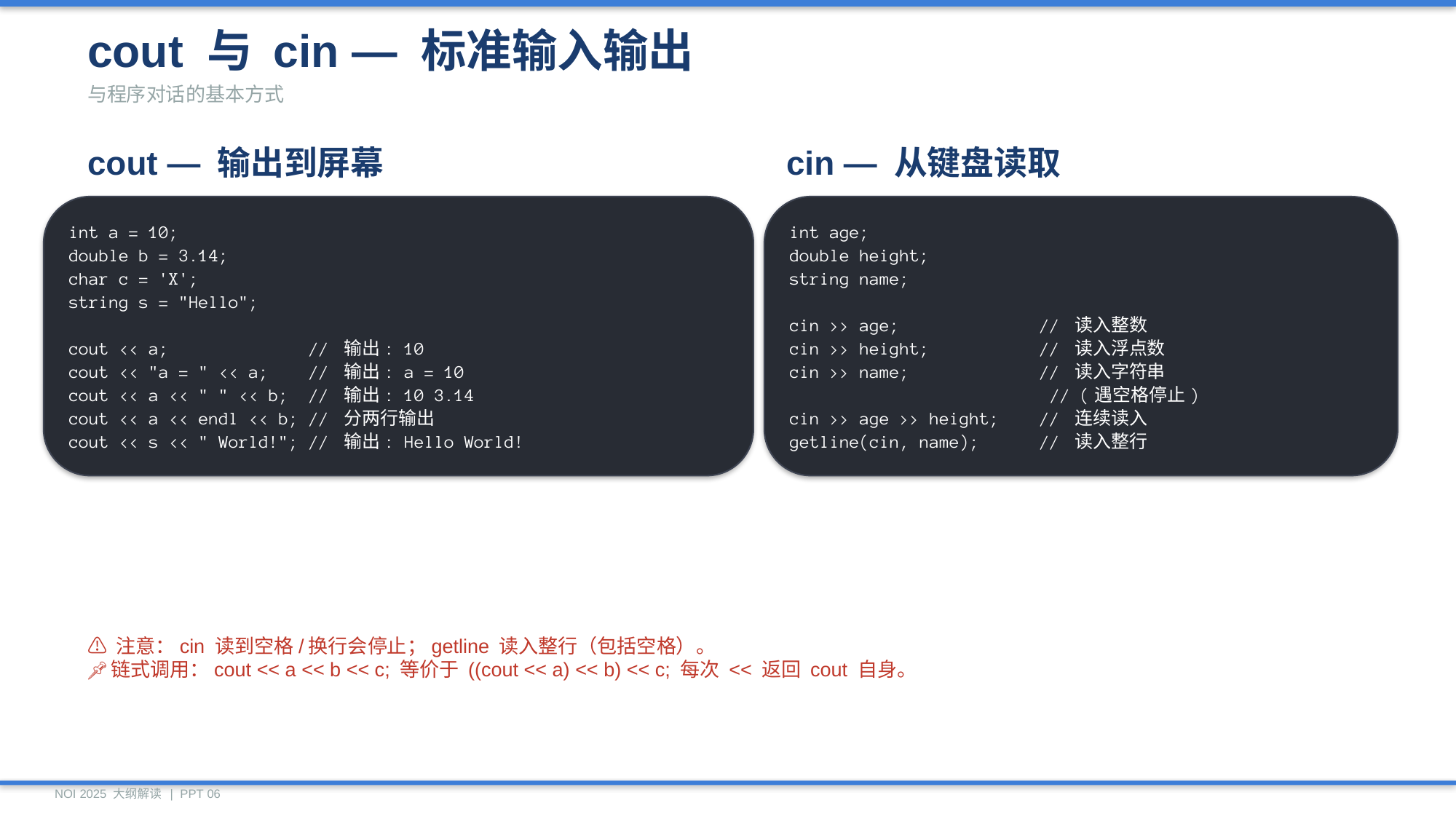

cout 与 cin — 标准输入输出
与程序对话的基本方式
cout — 输出到屏幕
cin — 从键盘读取
int a = 10;
double b = 3.14;
char c = 'X';
string s = "Hello";

cout << a;              // 输出: 10
cout << "a = " << a;    // 输出: a = 10
cout << a << " " << b;  // 输出: 10 3.14
cout << a << endl << b; // 分两行输出
cout << s << " World!"; // 输出: Hello World!
int age;
double height;
string name;

cin >> age;              // 读入整数
cin >> height;           // 读入浮点数
cin >> name;             // 读入字符串
                          // (遇空格停止)
cin >> age >> height;    // 连续读入
getline(cin, name);      // 读入整行
⚠ 注意：cin 读到空格/换行会停止；getline 读入整行（包括空格）。
📌 链式调用：cout << a << b << c; 等价于 ((cout << a) << b) << c; 每次 << 返回 cout 自身。

NOI 2025 大纲解读  |  PPT 06